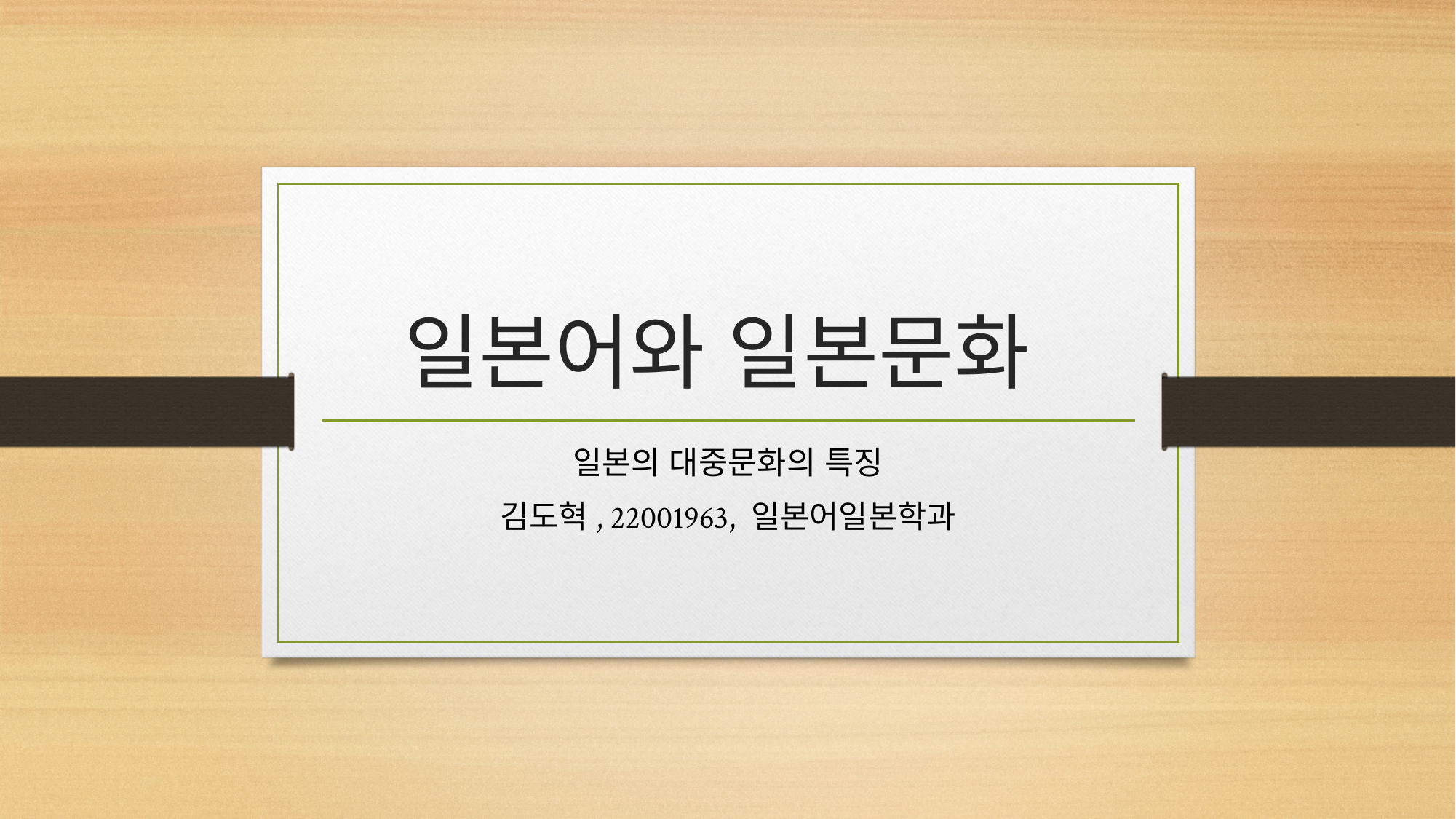

# 일본어와 일본문화
일본의 대중문화의 특징
김도혁, 22001963, 일본어일본학과